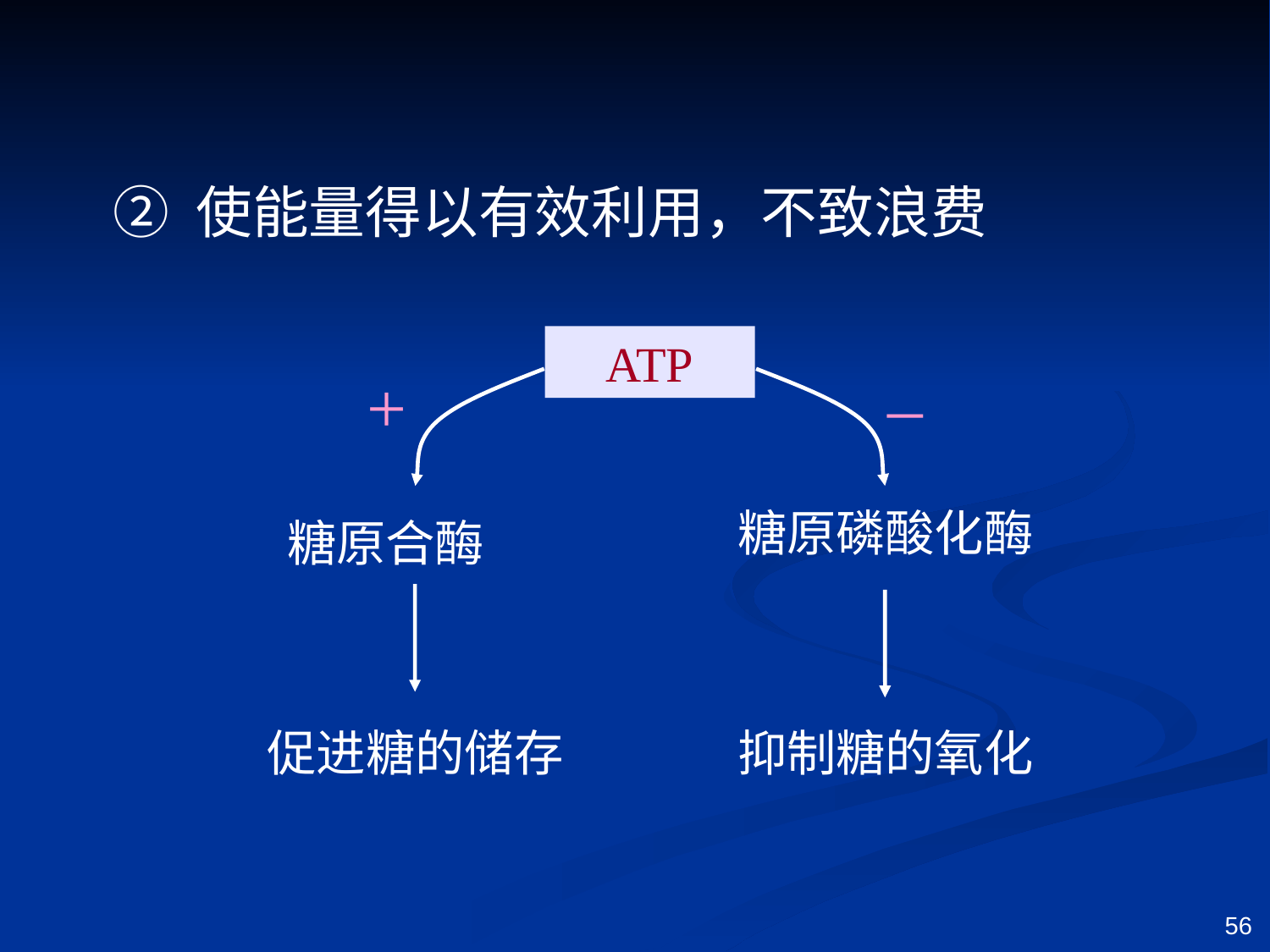

② 使能量得以有效利用，不致浪费
ATP
+
–

糖原磷酸化酶
糖原合酶

促进糖的储存
抑制糖的氧化
56